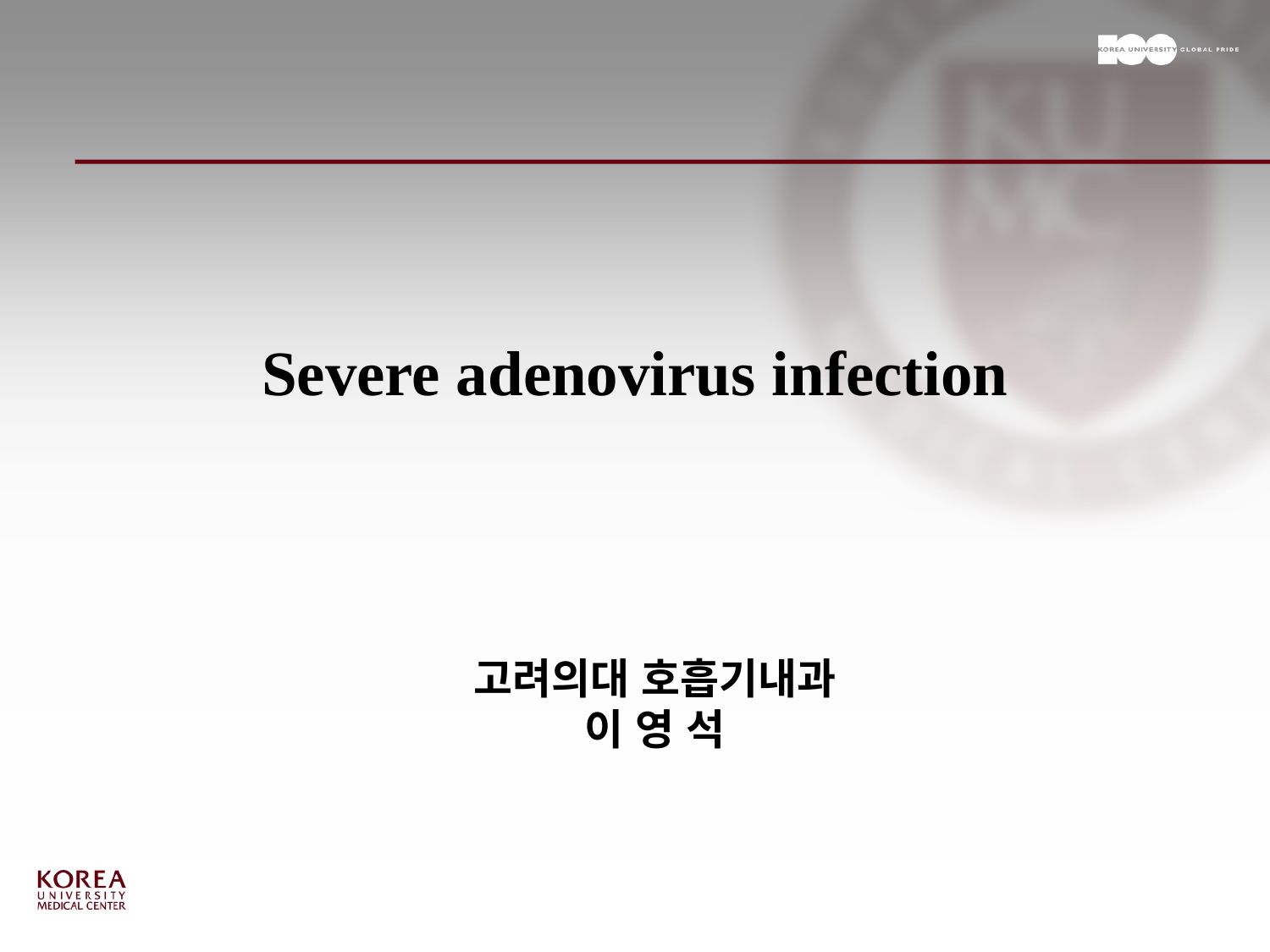

Severe adenovirus infection
고려의대 호흡기내과
이 영 석